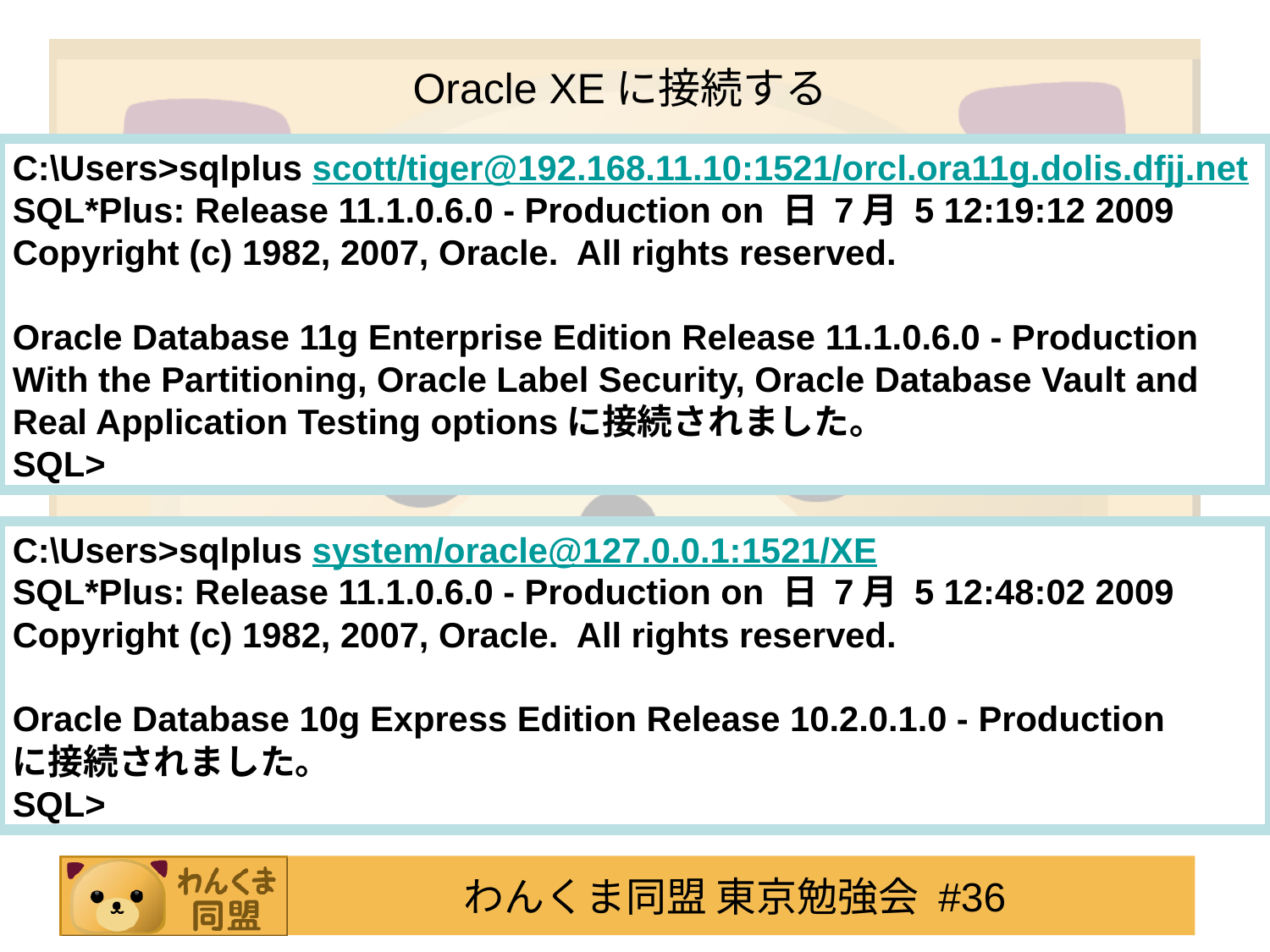

# Oracle XEに接続する
C:\Users>sqlplus scott/tiger@192.168.11.10:1521/orcl.ora11g.dolis.dfjj.net
SQL*Plus: Release 11.1.0.6.0 - Production on 日 7月 5 12:19:12 2009
Copyright (c) 1982, 2007, Oracle.  All rights reserved.

Oracle Database 11g Enterprise Edition Release 11.1.0.6.0 - Production
With the Partitioning, Oracle Label Security, Oracle Database Vault and Real Application Testing optionsに接続されました。
SQL>

C:\Users>sqlplus system/oracle@127.0.0.1:1521/XE
SQL*Plus: Release 11.1.0.6.0 - Production on 日 7月 5 12:48:02 2009
Copyright (c) 1982, 2007, Oracle.  All rights reserved.

Oracle Database 10g Express Edition Release 10.2.0.1.0 - Production
に接続されました。
SQL>